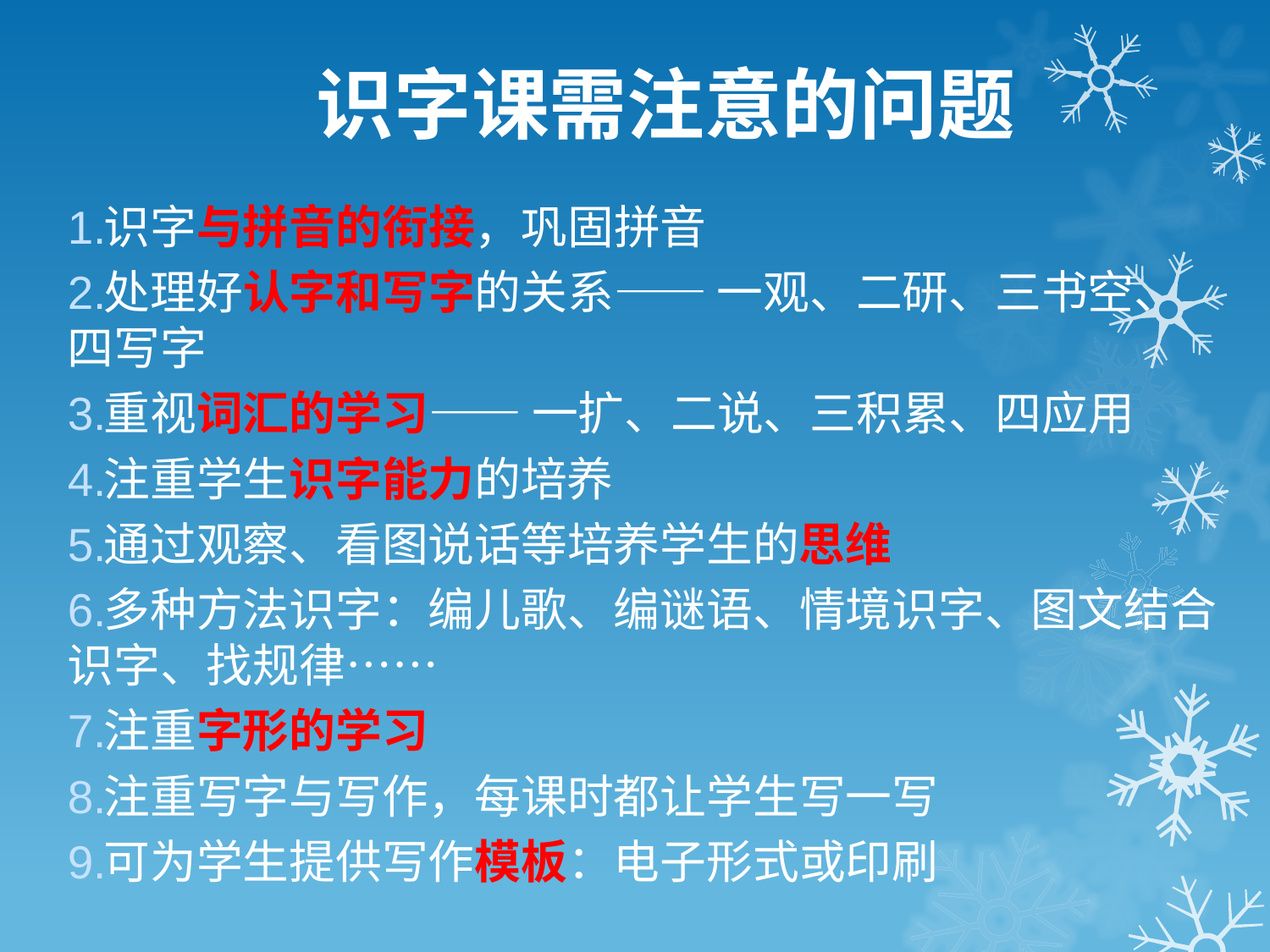

识字课需注意的问题
识字与拼音的衔接，巩固拼音
处理好认字和写字的关系—— 一观、二研、三书空、四写字
重视词汇的学习—— 一扩、二说、三积累、四应用
注重学生识字能力的培养
通过观察、看图说话等培养学生的思维
多种方法识字：编儿歌、编谜语、情境识字、图文结合识字、找规律……
注重字形的学习
注重写字与写作，每课时都让学生写一写
可为学生提供写作模板：电子形式或印刷